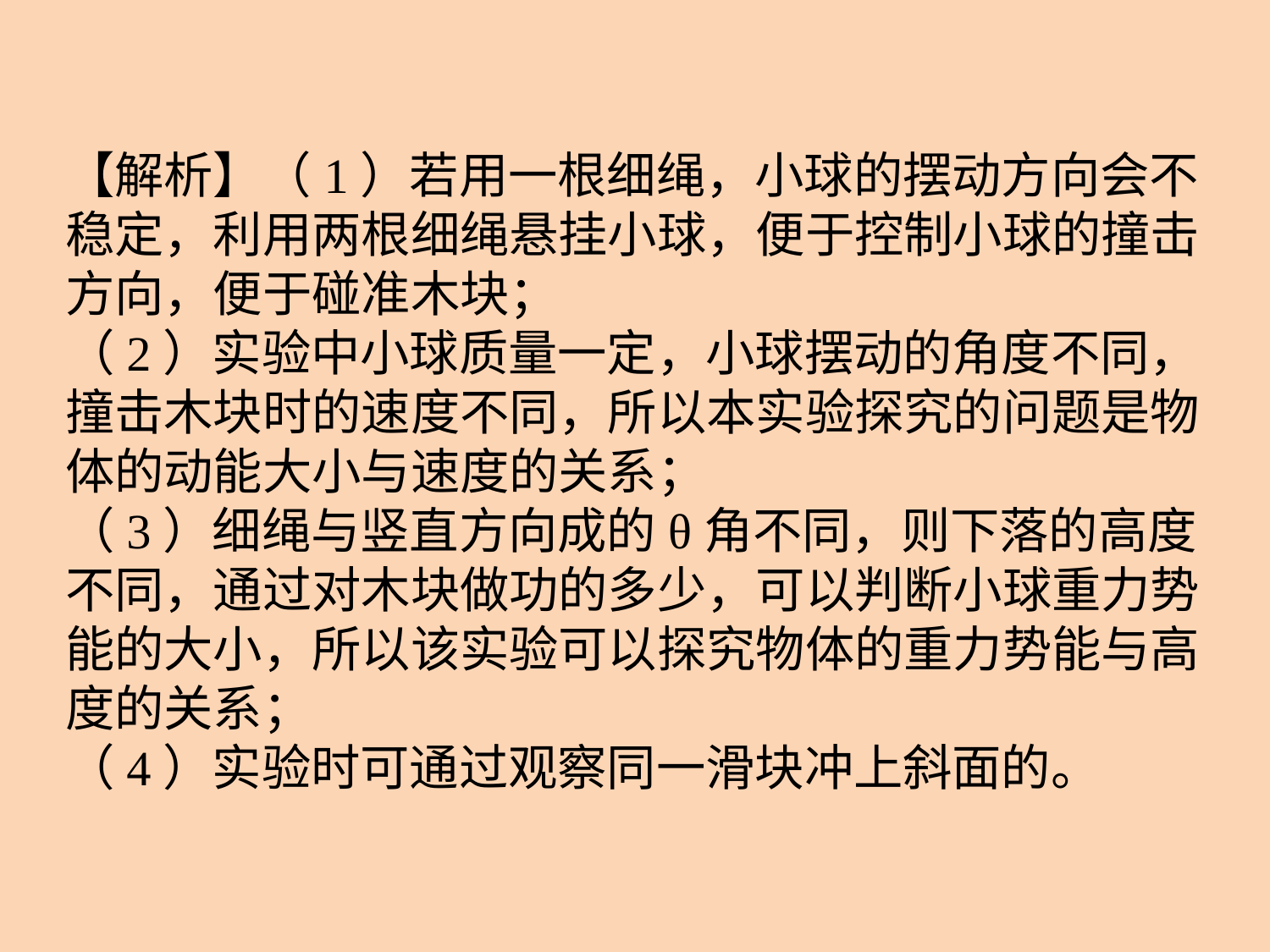

【解析】（1）若用一根细绳，小球的摆动方向会不稳定，利用两根细绳悬挂小球，便于控制小球的撞击方向，便于碰准木块；
（2）实验中小球质量一定，小球摆动的角度不同，撞击木块时的速度不同，所以本实验探究的问题是物体的动能大小与速度的关系；
（3）细绳与竖直方向成的θ角不同，则下落的高度不同，通过对木块做功的多少，可以判断小球重力势能的大小，所以该实验可以探究物体的重力势能与高度的关系；
（4）实验时可通过观察同一滑块冲上斜面的。